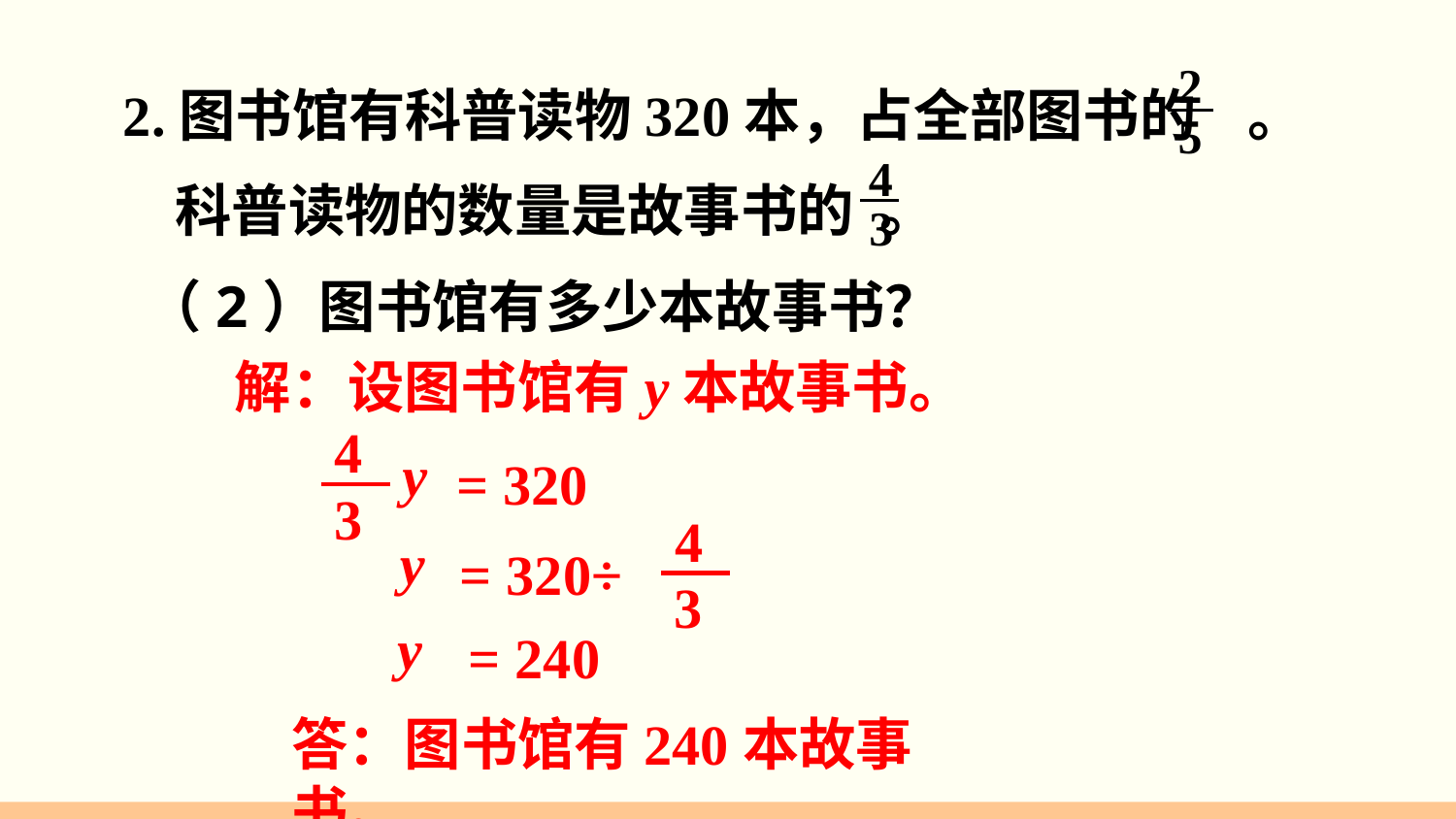

2
5
2.图书馆有科普读物320本，占全部图书的    。
   科普读物的数量是故事书的  。
4
3
（2）图书馆有多少本故事书？
解：设图书馆有y本故事书。
4
3
y
= 320
4
3
y
= 320÷
y
= 240
答：图书馆有240本故事书。